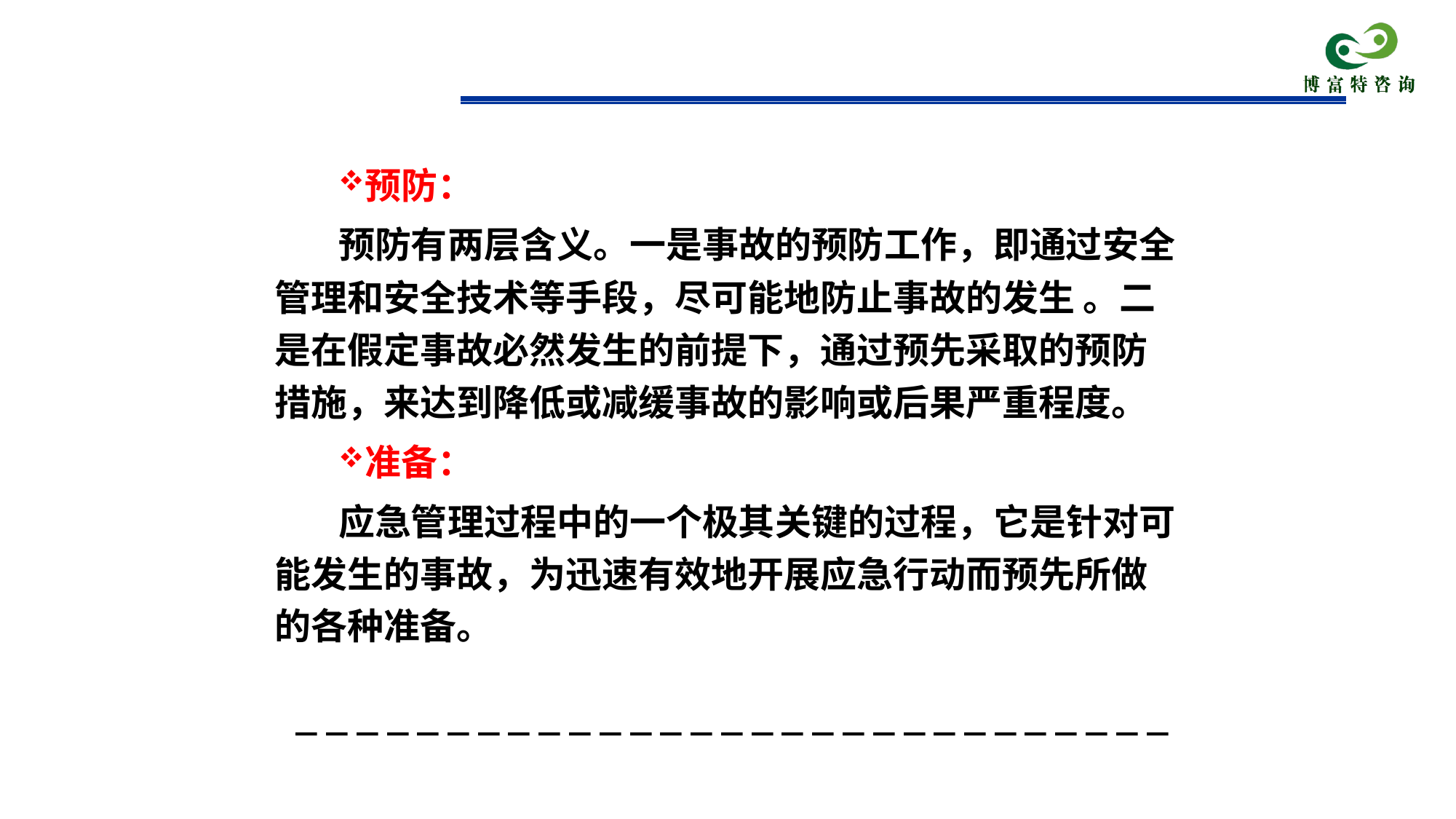

# 预防：
预防有两层含义。一是事故的预防工作，即通过安全管理和安全技术等手段，尽可能地防止事故的发生 。二是在假定事故必然发生的前提下，通过预先采取的预防措施，来达到降低或减缓事故的影响或后果严重程度。
准备：
应急管理过程中的一个极其关键的过程，它是针对可能发生的事故，为迅速有效地开展应急行动而预先所做的各种准备。
－－－－－－－－－－－－－－－－－－－－－－－－－－－－－